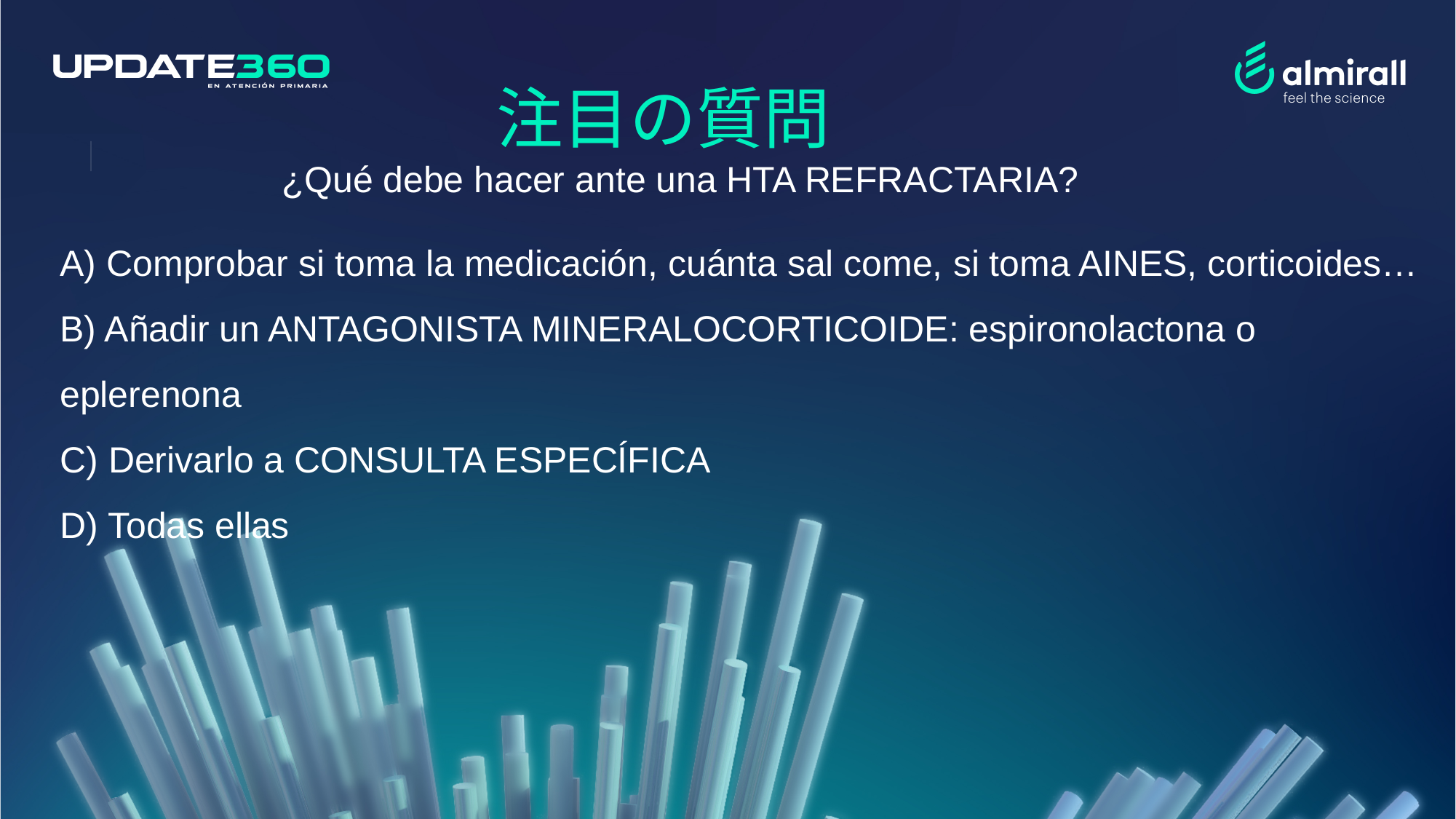

注目の質問
¿Qué debe hacer ante una HTA REFRACTARIA?

A) Comprobar si toma la medicación, cuánta sal come, si toma AINES, corticoides…
B) Añadir un ANTAGONISTA MINERALOCORTICOIDE: espironolactona o eplerenona
C) Derivarlo a CONSULTA ESPECÍFICA
D) Todas ellas